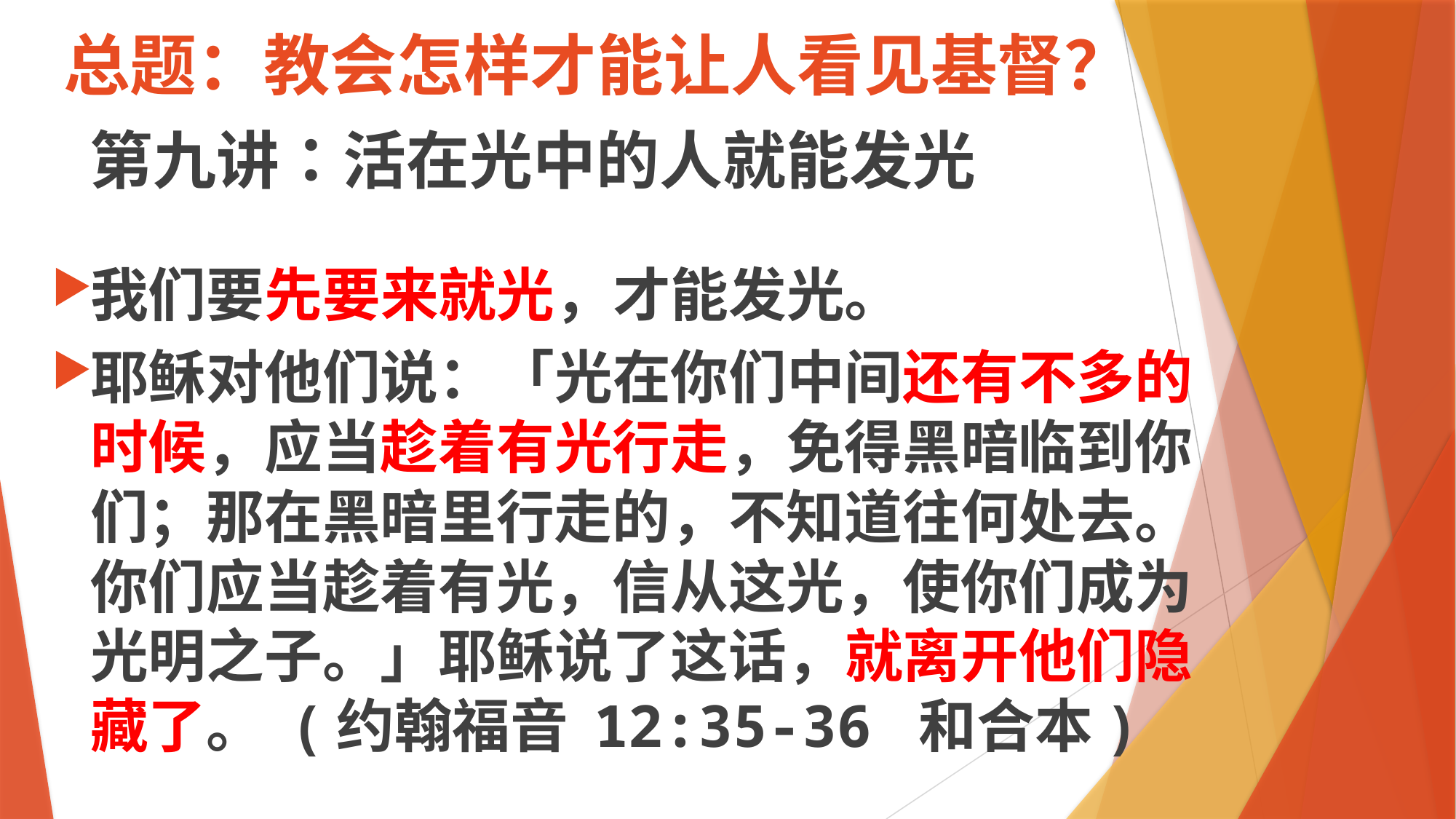

# 总题：教会怎样才能让人看见基督？
  第九讲：活在光中的人就能发光

我们要先要来就光，才能发光。
耶稣对他们说：「光在你们中间还有不多的时候，应当趁着有光行走，免得黑暗临到你们；那在黑暗里行走的，不知道往何处去。 你们应当趁着有光，信从这光，使你们成为光明之子。」耶稣说了这话，就离开他们隐藏了。 (约翰福音 12:35-36 和合本)